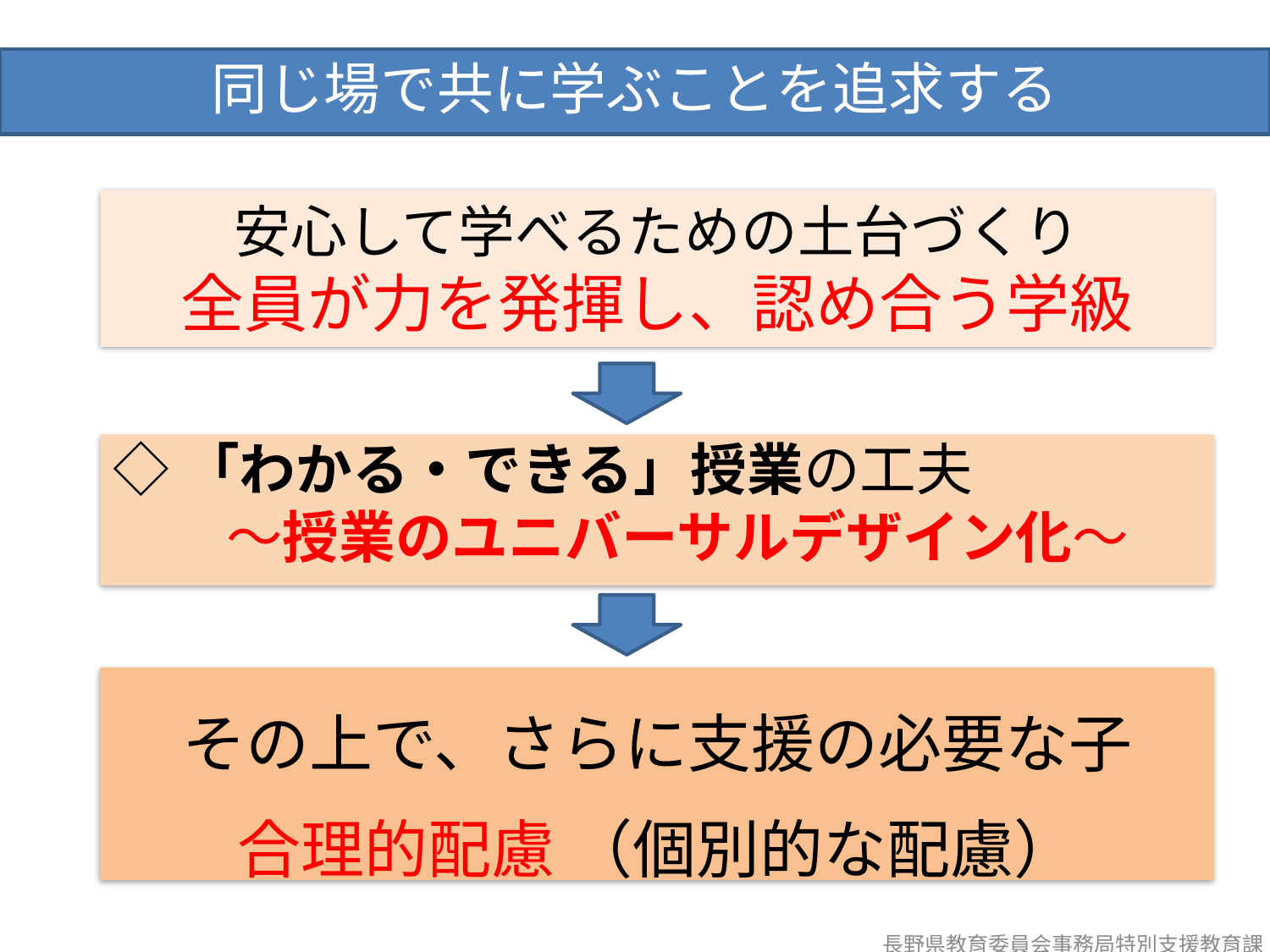

同じ場で共に学ぶことを追求する
安心して学べるための土台づくり
全員が力を発揮し、認め合う学級

◇「わかる・できる」授業の工夫
　　～授業のユニバーサルデザイン化～

その上で、さらに支援の必要な子
合理的配慮 （個別的な配慮）

長野県教育委員会事務局特別支援教育課